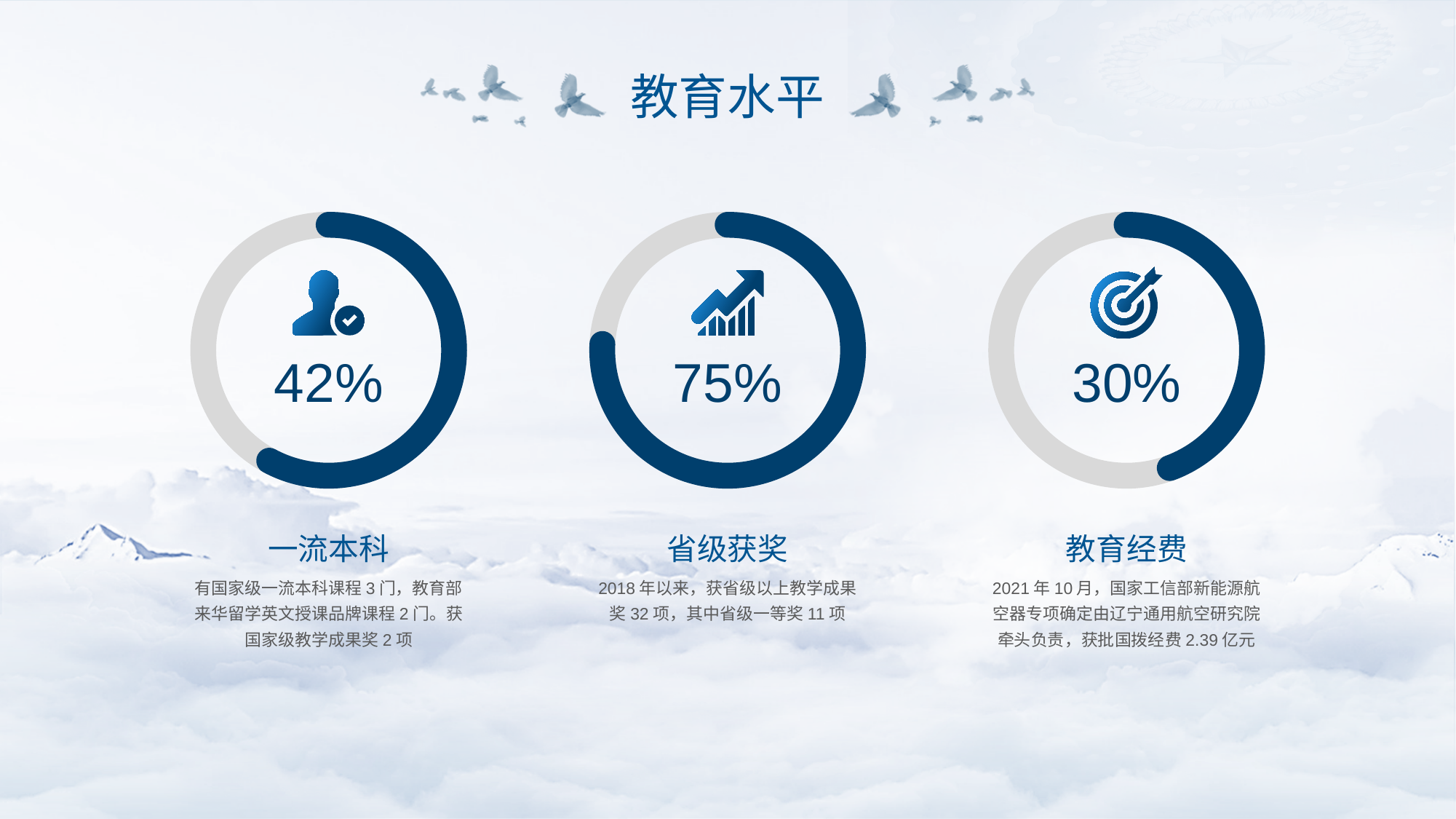

教育水平

42%
75%
30%
一流本科
省级获奖
教育经费
有国家级一流本科课程3门，教育部来华留学英文授课品牌课程2门。获国家级教学成果奖2项
2018年以来，获省级以上教学成果奖32项，其中省级一等奖11项
2021年10月，国家工信部新能源航空器专项确定由辽宁通用航空研究院牵头负责，获批国拨经费2.39亿元